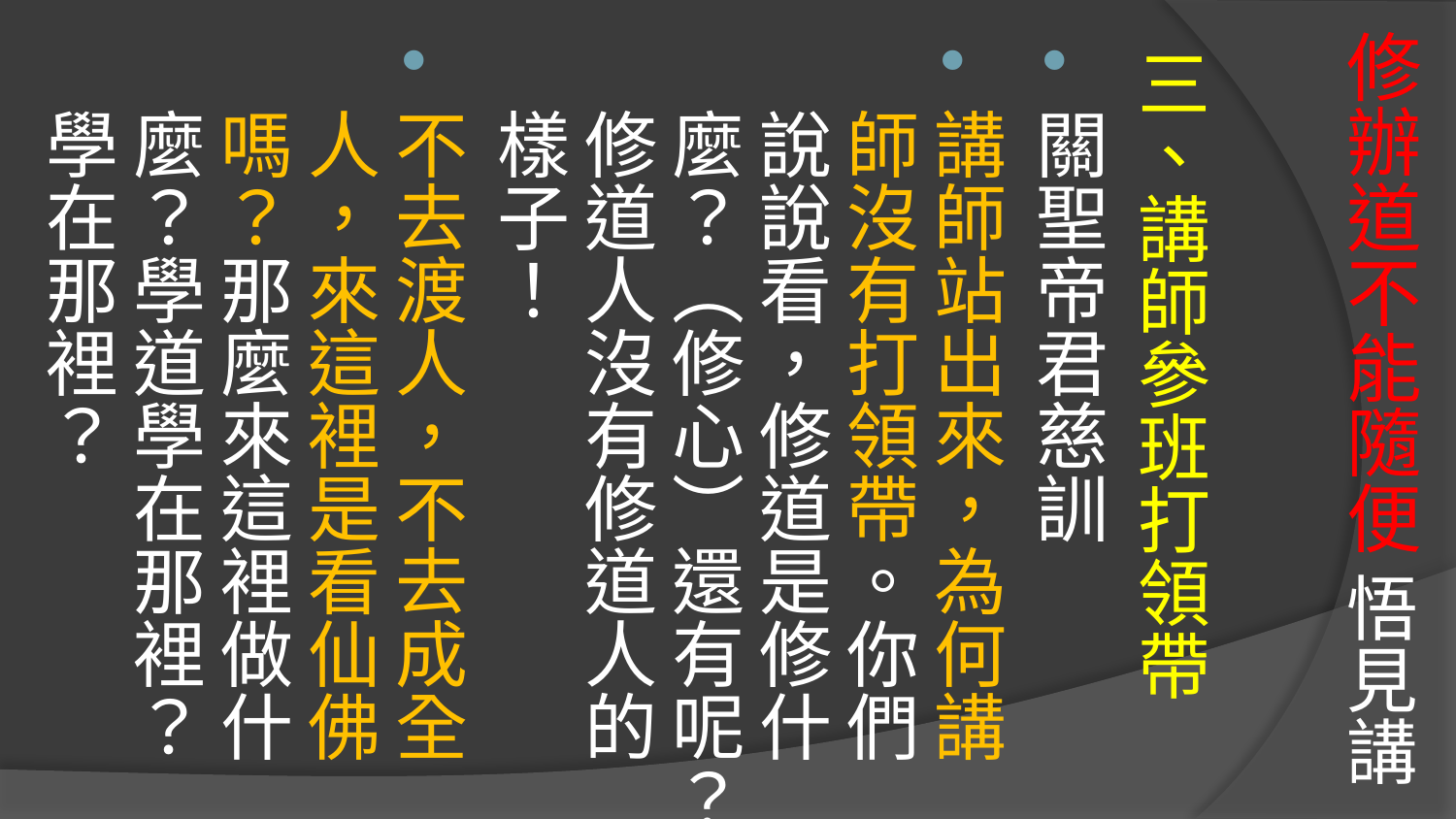

# 修辦道不能隨便 悟見講
三、講師參班打領帶
關聖帝君慈訓
講師站出來，為何講師沒有打領帶。你們說說看，修道是修什麼？（修心）還有呢？修道人沒有修道人的樣子！
不去渡人，不去成全人，來這裡是看仙佛嗎？那麼來這裡做什麼？學道學在那裡？學在那裡？